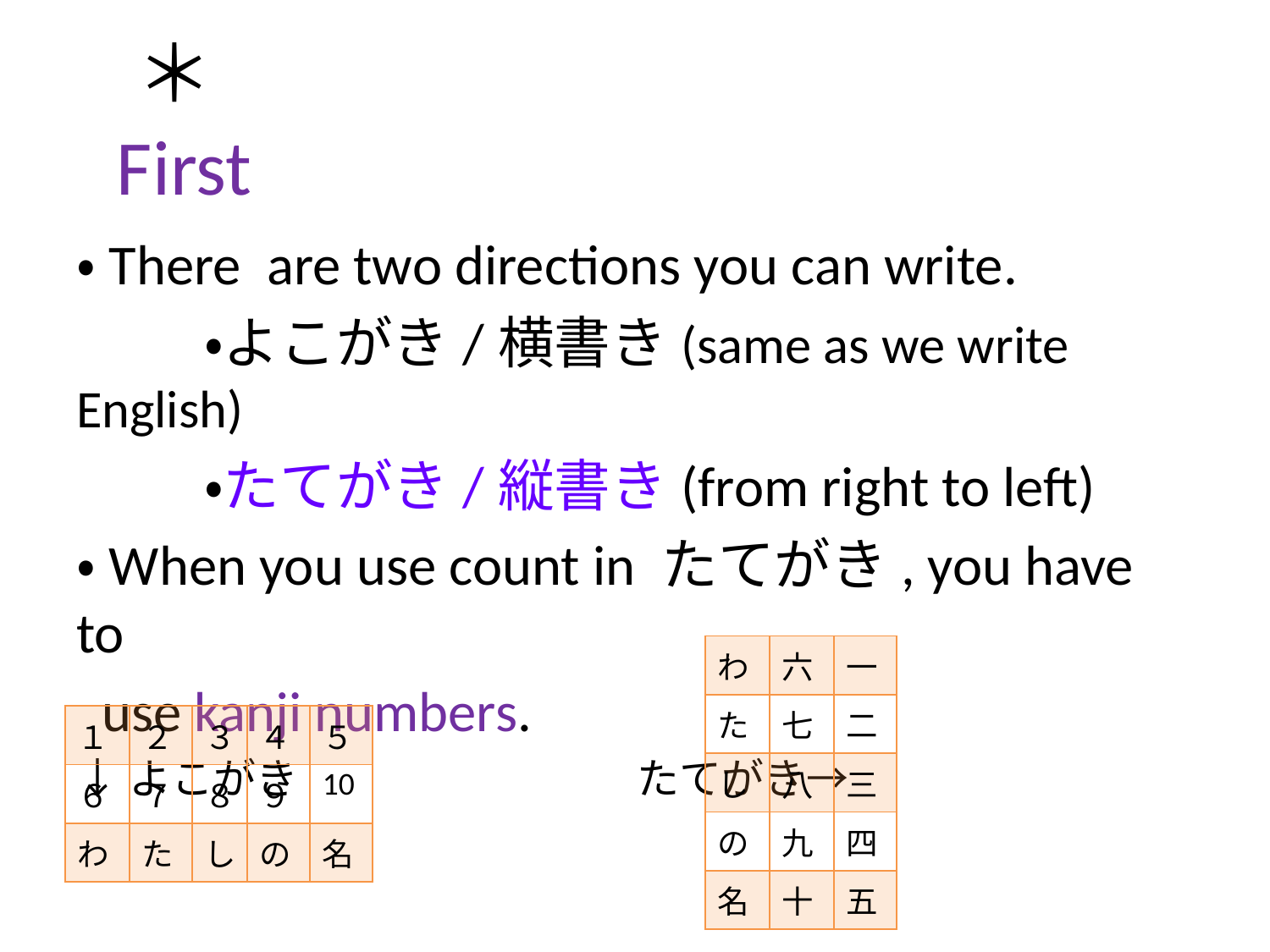

# ＊First
・There  are two directions you can write.
         ・よこがき/横書き(same as we write English)
         ・たてがき/縦書き(from right to left)
・When you use count in たてがき, you have to
  use kanji numbers.
↓よこがき　　　　　　　　たてがき→
| わ | 六 | 一 |
| --- | --- | --- |
| た | 七 | 二 |
| し | 八 | 三 |
| の | 九 | 四 |
| 名 | 十 | 五 |
| １ | ２ | ３ | ４ | ５ |
| --- | --- | --- | --- | --- |
| ６ | ７ | ８ | ９ | 10 |
| わ | た | し | の | 名 |